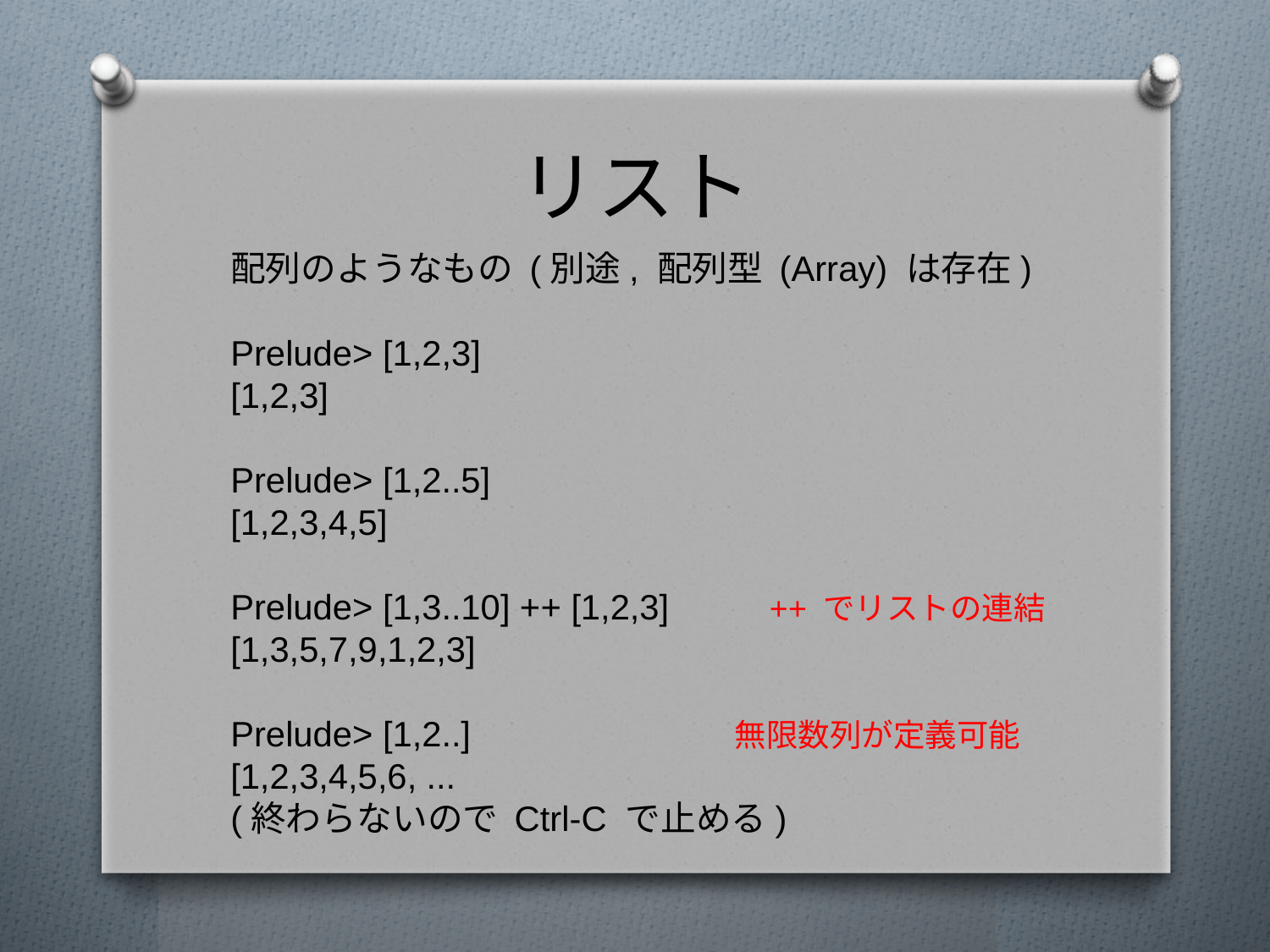

# リスト
配列のようなもの (別途, 配列型 (Array) は存在)

Prelude> [1,2,3]
[1,2,3]

Prelude> [1,2..5]
[1,2,3,4,5]

Prelude> [1,3..10] ++ [1,2,3]
[1,3,5,7,9,1,2,3]

Prelude> [1,2..]
[1,2,3,4,5,6, ...
(終わらないので Ctrl-C で止める)
++ でリストの連結
無限数列が定義可能